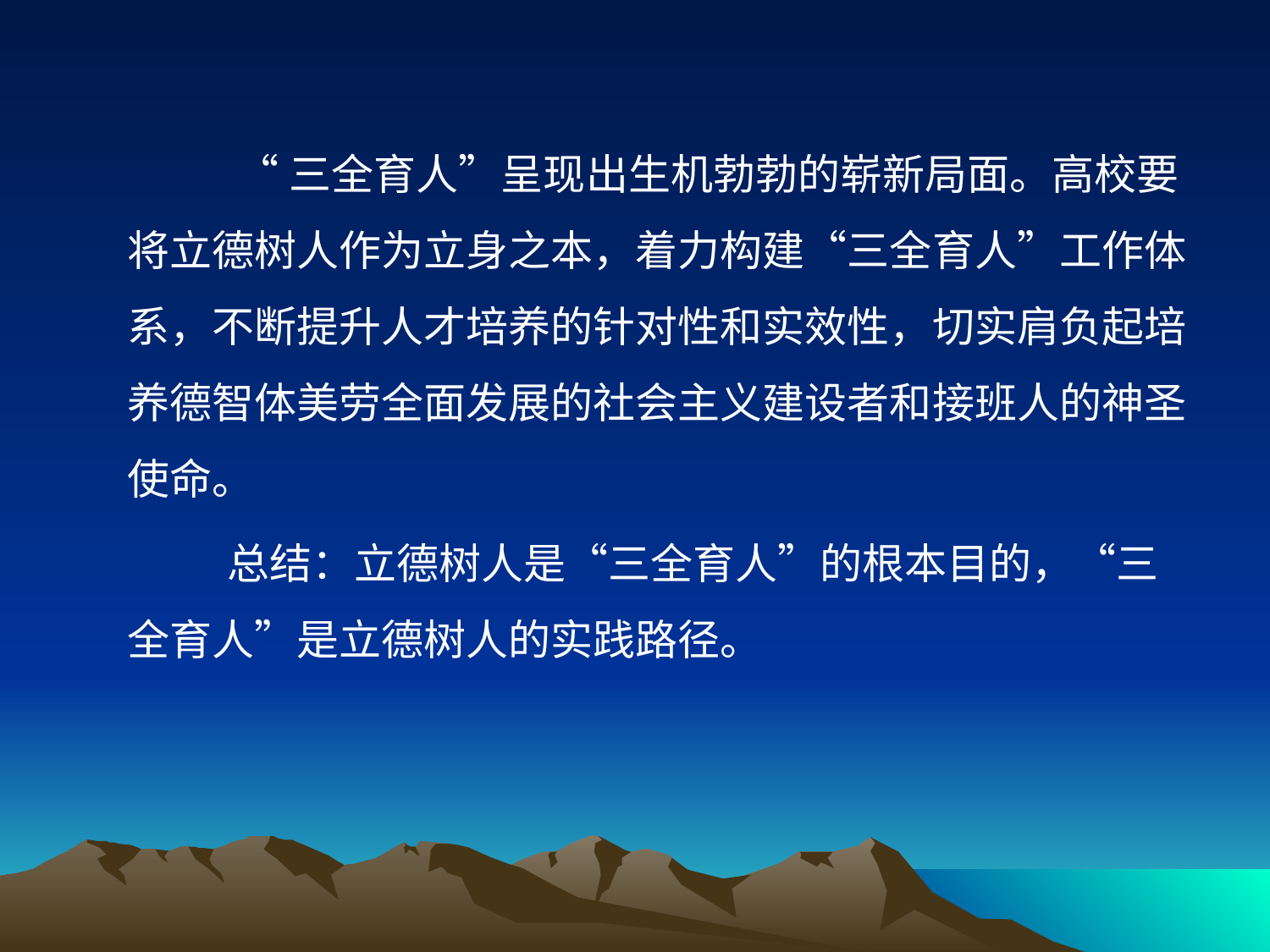

“三全育人”呈现出生机勃勃的崭新局面。高校要将立德树人作为立身之本，着力构建“三全育人”工作体系，不断提升人才培养的针对性和实效性，切实肩负起培养德智体美劳全面发展的社会主义建设者和接班人的神圣使命。
总结：立德树人是“三全育人”的根本目的，“三全育人”是立德树人的实践路径。